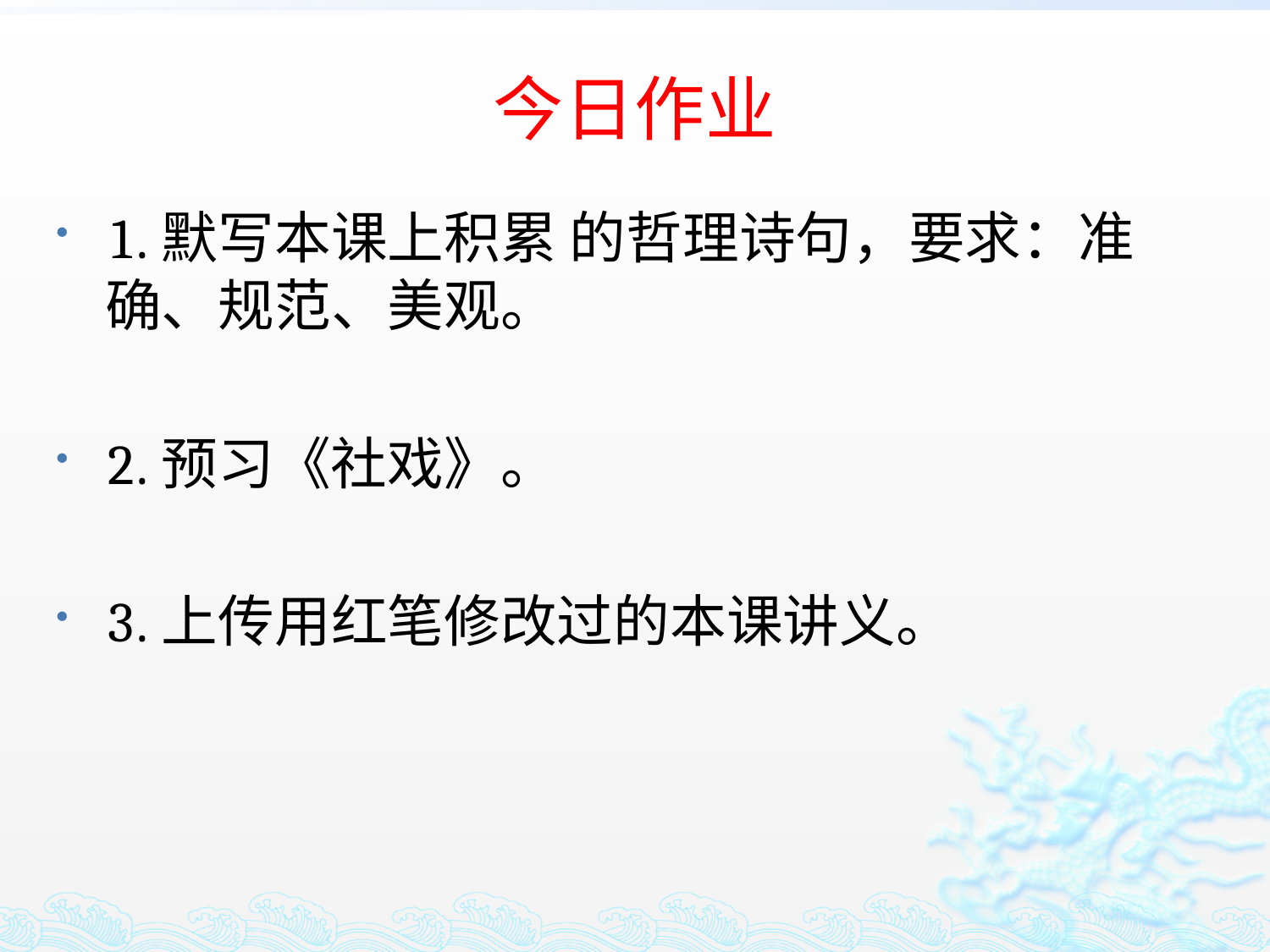

# 今日作业
1.默写本课上积累 的哲理诗句，要求：准确、规范、美观。

2.预习《社戏》。

3.上传用红笔修改过的本课讲义。